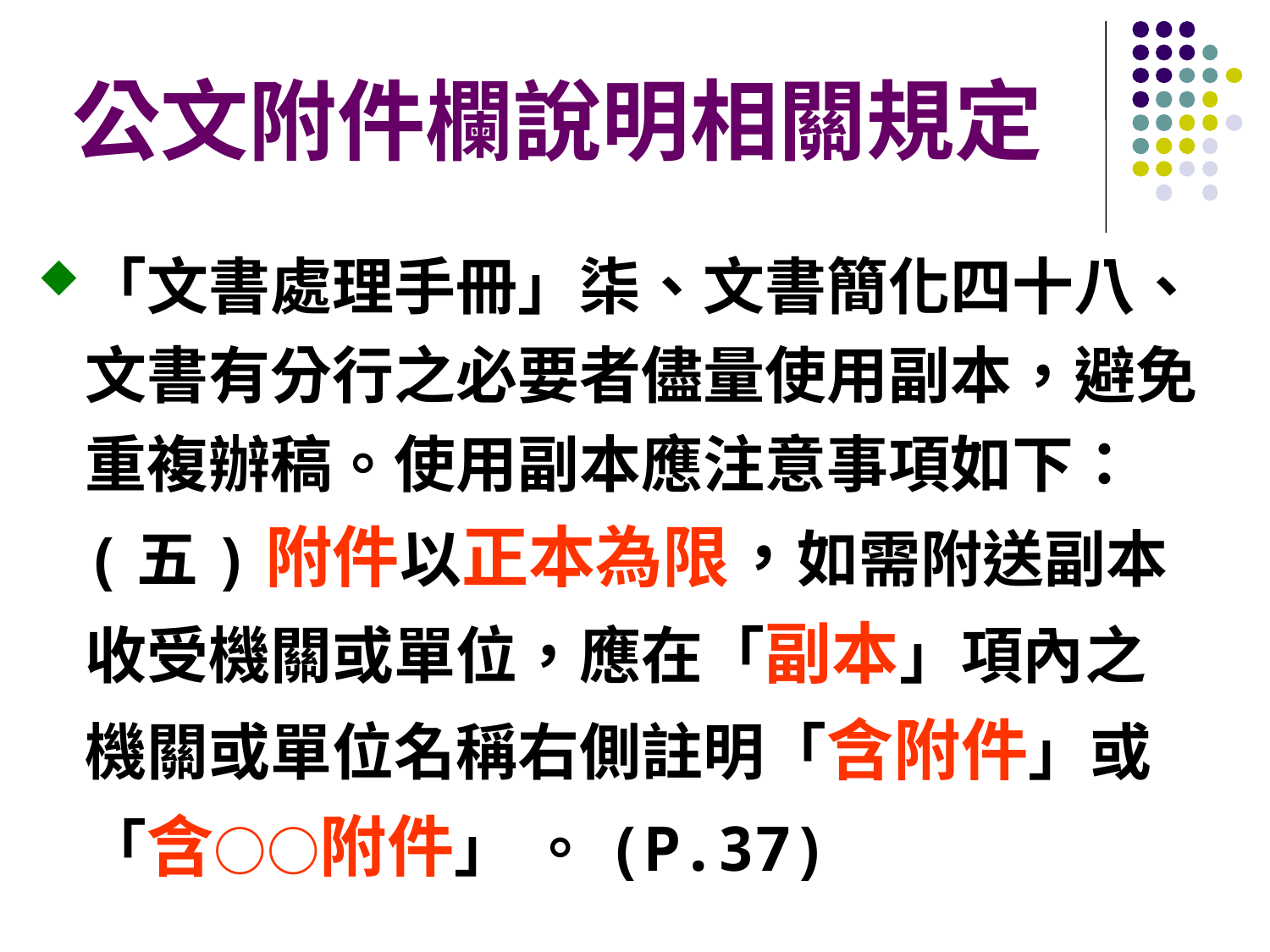

公文附件欄說明相關規定
「文書處理手冊」柒、文書簡化四十八、文書有分行之必要者儘量使用副本，避免重複辦稿。使用副本應注意事項如下：(五)附件以正本為限，如需附送副本收受機關或單位，應在「副本」項內之機關或單位名稱右側註明「含附件」或 「含○○附件」 。(P.37)